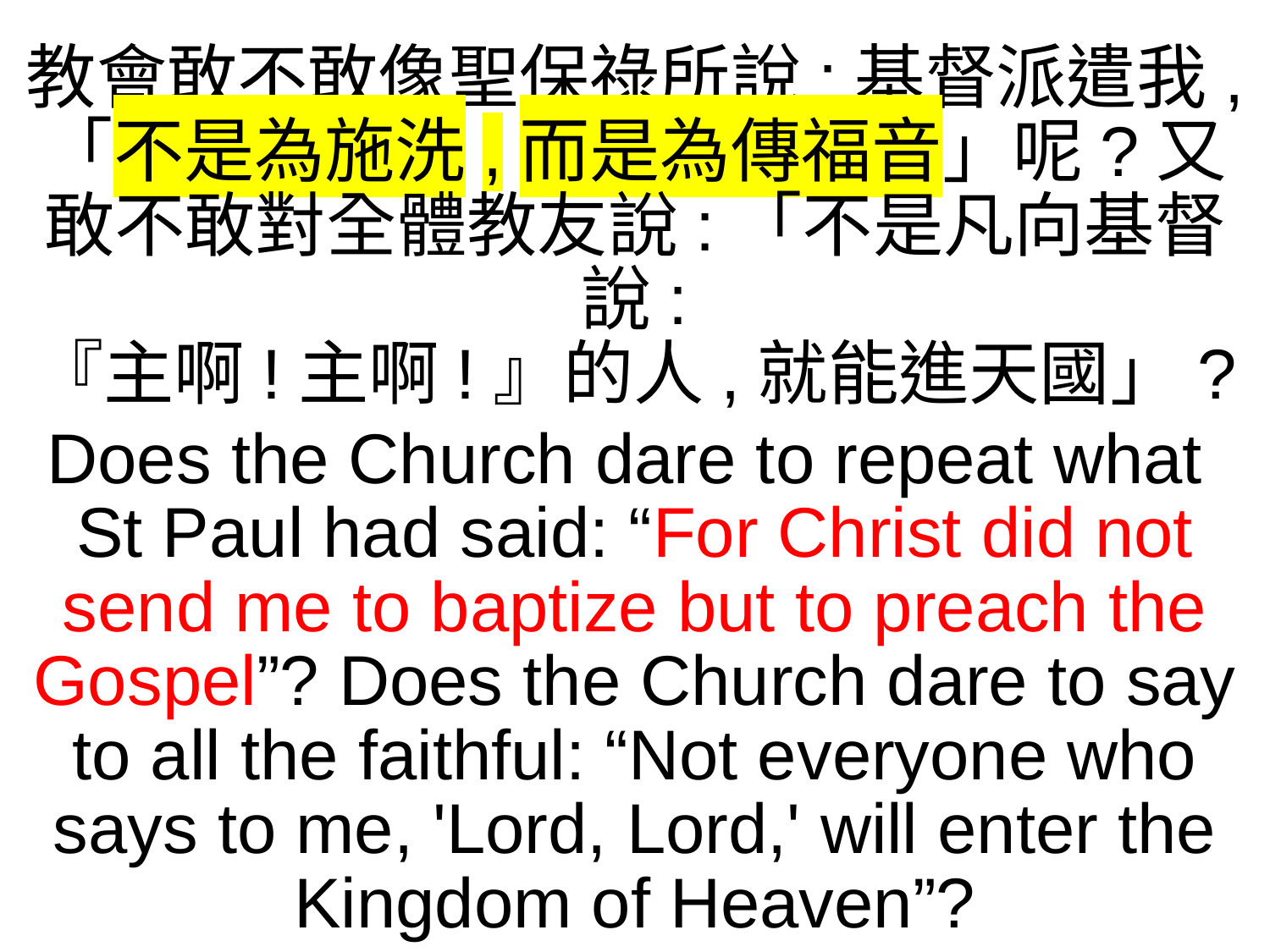

教會敢不敢像聖保祿所說:基督派遣我,
「不是為施洗,而是為傳福音」呢?又敢不敢對全體教友說:「不是凡向基督說:
『主啊!主啊!』的人,就能進天國」?
Does the Church dare to repeat what
St Paul had said: “For Christ did not send me to baptize but to preach the Gospel”? Does the Church dare to say to all the faithful: “Not everyone who says to me, 'Lord, Lord,' will enter the Kingdom of Heaven”?